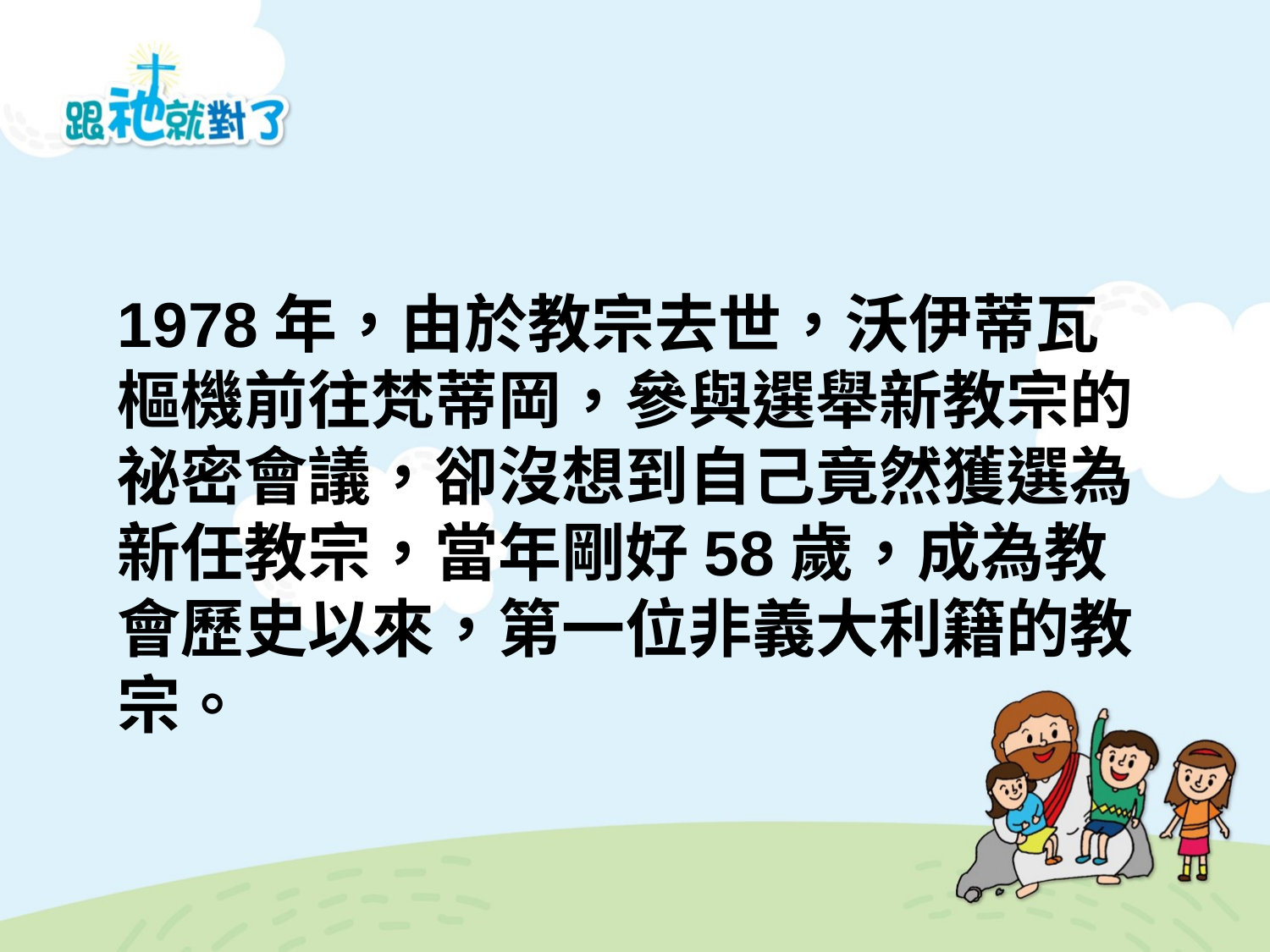

1978年，由於教宗去世，沃伊蒂瓦樞機前往梵蒂岡，參與選舉新教宗的祕密會議，卻沒想到自己竟然獲選為新任教宗，當年剛好58歲，成為教會歷史以來，第一位非義大利籍的教宗。